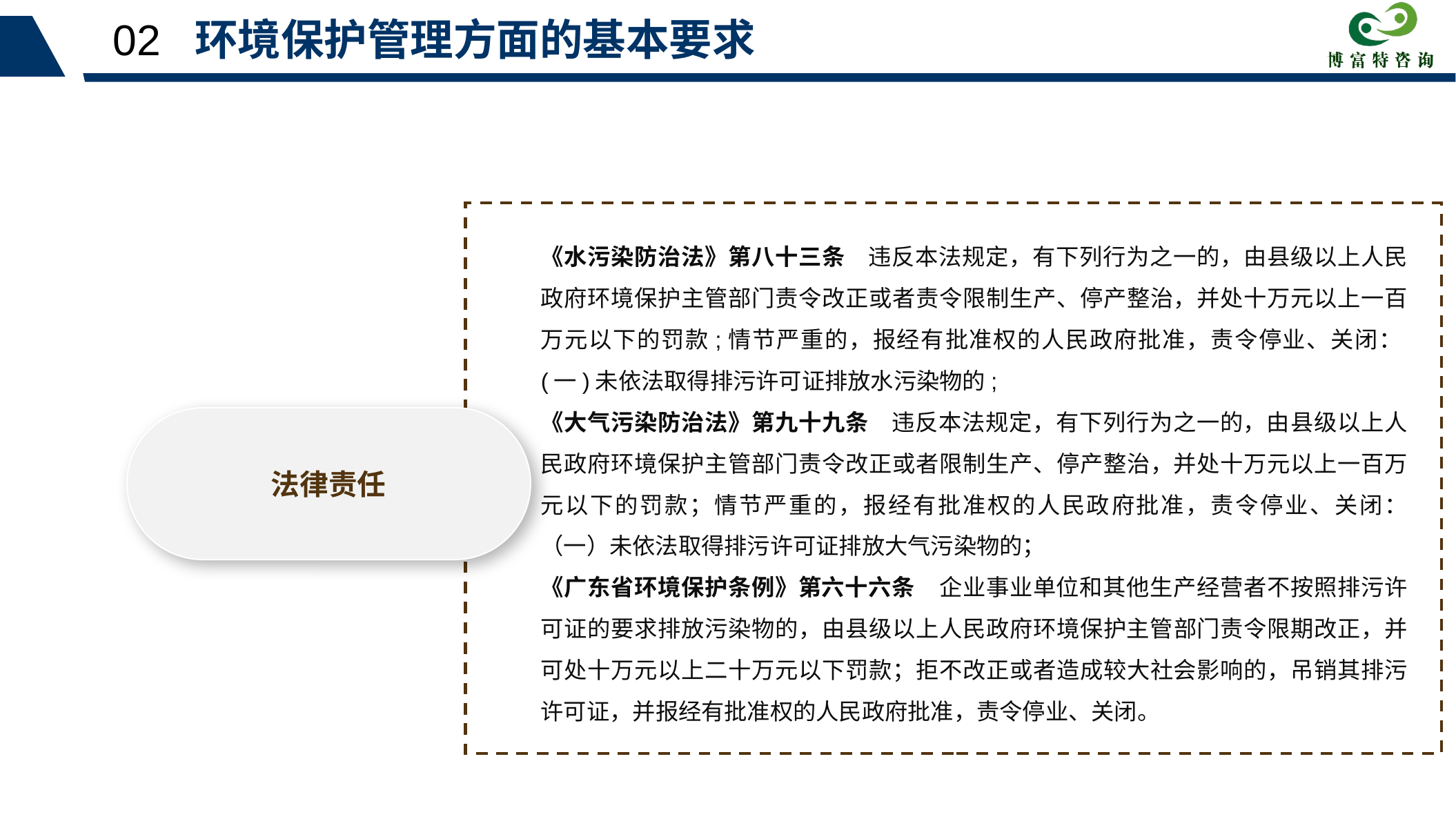

02  环境保护管理方面的基本要求

《水污染防治法》第八十三条    违反本法规定，有下列行为之一的，由县级以上人民政府环境保护主管部门责令改正或者责令限制生产、停产整治，并处十万元以上一百万元以下的罚款;情节严重的，报经有批准权的人民政府批准，责令停业、关闭：(一)未依法取得排污许可证排放水污染物的;
《大气污染防治法》第九十九条    违反本法规定，有下列行为之一的，由县级以上人民政府环境保护主管部门责令改正或者限制生产、停产整治，并处十万元以上一百万元以下的罚款；情节严重的，报经有批准权的人民政府批准，责令停业、关闭：（一）未依法取得排污许可证排放大气污染物的；
《广东省环境保护条例》第六十六条　企业事业单位和其他生产经营者不按照排污许可证的要求排放污染物的，由县级以上人民政府环境保护主管部门责令限期改正，并可处十万元以上二十万元以下罚款；拒不改正或者造成较大社会影响的，吊销其排污许可证，并报经有批准权的人民政府批准，责令停业、关闭。

法律责任